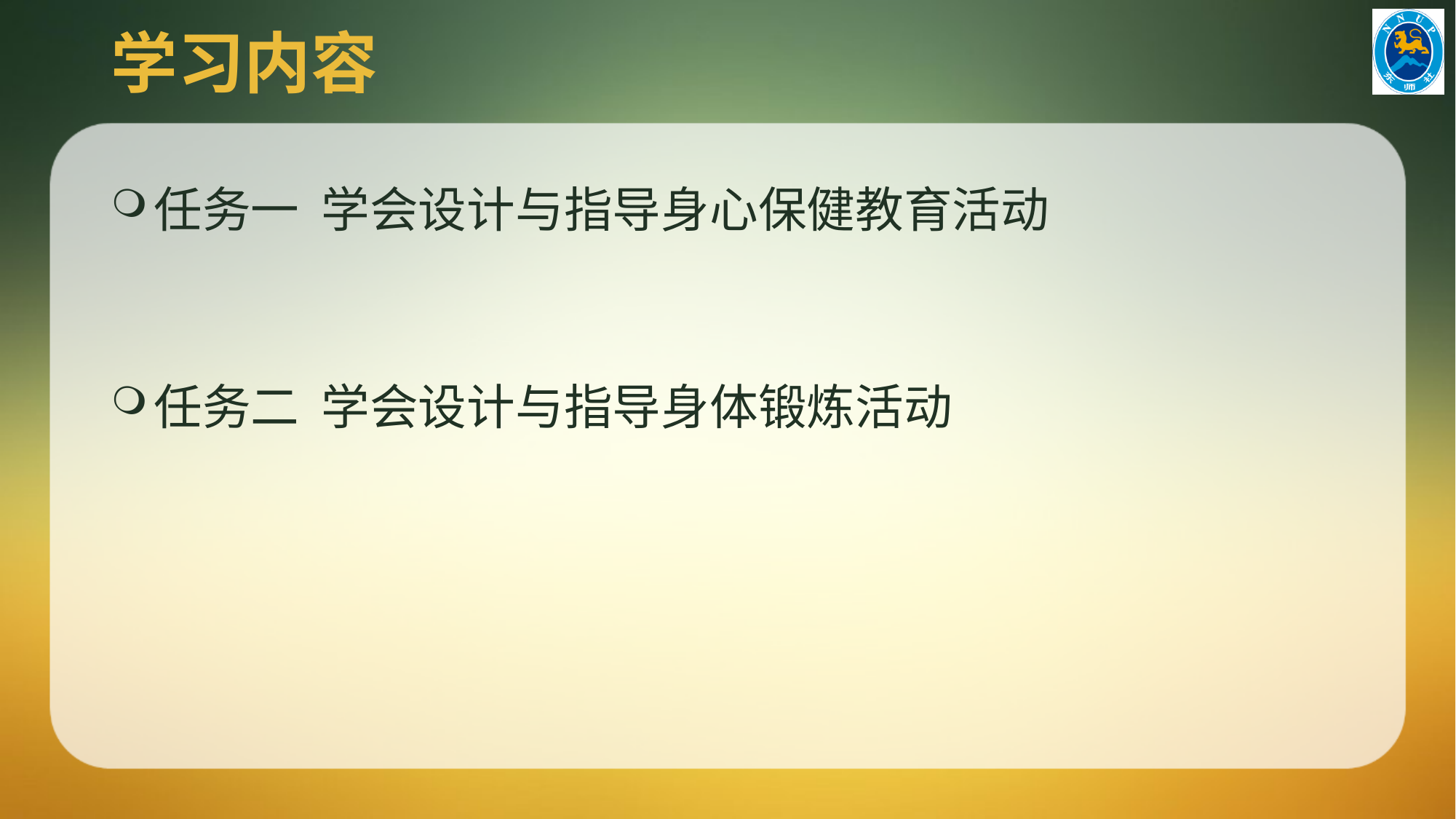

# 学习内容
任务一  学会设计与指导身心保健教育活动

任务二  学会设计与指导身体锻炼活动